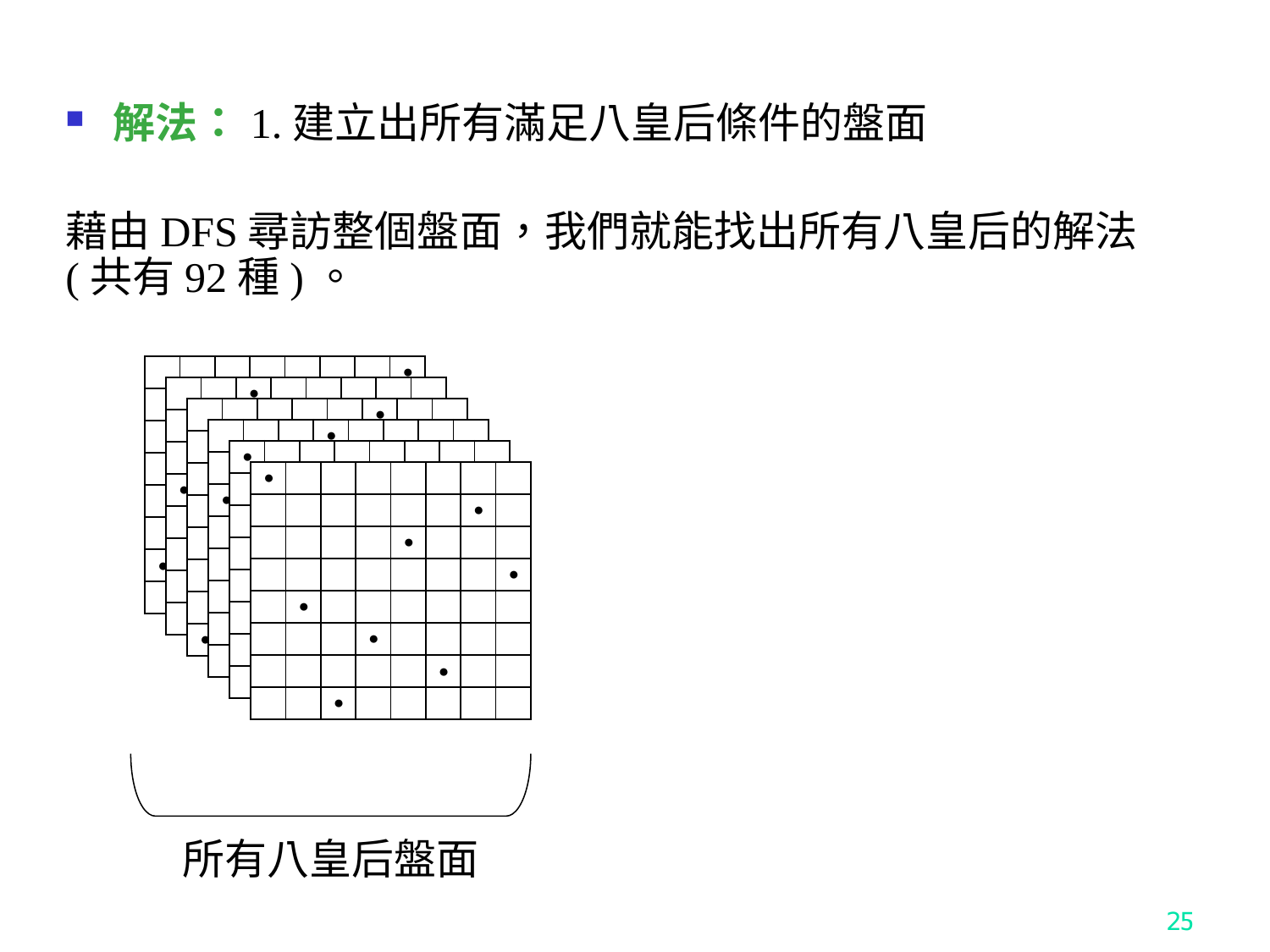

解法：1.建立出所有滿足八皇后條件的盤面

藉由DFS尋訪整個盤面，我們就能找出所有八皇后的解法 (共有92種)。
|  |  |  |  |  |  |  | ● |
| --- | --- | --- | --- | --- | --- | --- | --- |
|  |  |  |  |  |  | ● |  |
|  |  | ● |  |  |  |  |  |
|  |  |  |  |  |  |  | ● |
|  | ● |  |  |  |  |  |  |
|  |  |  |  | ● |  |  |  |
| ● |  |  |  |  |  |  |  |
|  |  |  |  |  | ● |  |  |
|  |  | ● |  |  |  |  |  |
| --- | --- | --- | --- | --- | --- | --- | --- |
|  |  |  |  |  |  | ● |  |
|  |  | ● |  |  |  |  |  |
| ● |  |  |  |  |  |  | ● |
|  | ● |  |  |  |  |  |  |
|  |  |  |  | ● |  |  |  |
|  |  |  |  |  |  |  |  |
|  |  |  |  |  | ● |  |  |
|  |  |  |  |  | ● |  |  |
| --- | --- | --- | --- | --- | --- | --- | --- |
|  |  |  |  |  |  | ● |  |
|  |  | ● |  |  |  |  |  |
|  |  |  |  |  |  |  | ● |
|  | ● |  |  |  |  |  |  |
|  |  |  |  | ● |  |  |  |
|  |  |  |  |  |  |  |  |
| ● |  |  |  |  | ● |  |  |
|  |  |  | ● |  |  |  |  |
| --- | --- | --- | --- | --- | --- | --- | --- |
|  |  |  |  |  |  | ● |  |
| ● |  | ● |  |  |  |  |  |
|  |  |  |  |  |  |  | ● |
|  | ● |  |  |  |  |  |  |
|  |  |  |  | ● |  |  |  |
|  |  |  |  |  |  |  |  |
|  |  |  |  |  | ● |  |  |
| ● |  |  |  |  |  |  |  |
| --- | --- | --- | --- | --- | --- | --- | --- |
|  |  |  |  |  |  | ● |  |
|  |  | ● |  |  |  |  |  |
|  |  |  |  |  |  |  | ● |
|  | ● |  |  |  |  |  |  |
|  |  |  |  | ● |  |  |  |
|  |  |  |  |  |  |  |  |
|  |  |  |  |  | ● |  |  |
| ● |  |  |  |  |  |  |  |
| --- | --- | --- | --- | --- | --- | --- | --- |
|  |  |  |  |  |  | ● |  |
|  |  |  |  | ● |  |  |  |
|  |  |  |  |  |  |  | ● |
|  | ● |  |  |  |  |  |  |
|  |  |  | ● |  |  |  |  |
|  |  |  |  |  | ● |  |  |
|  |  | ● |  |  |  |  |  |

所有八皇后盤面
25